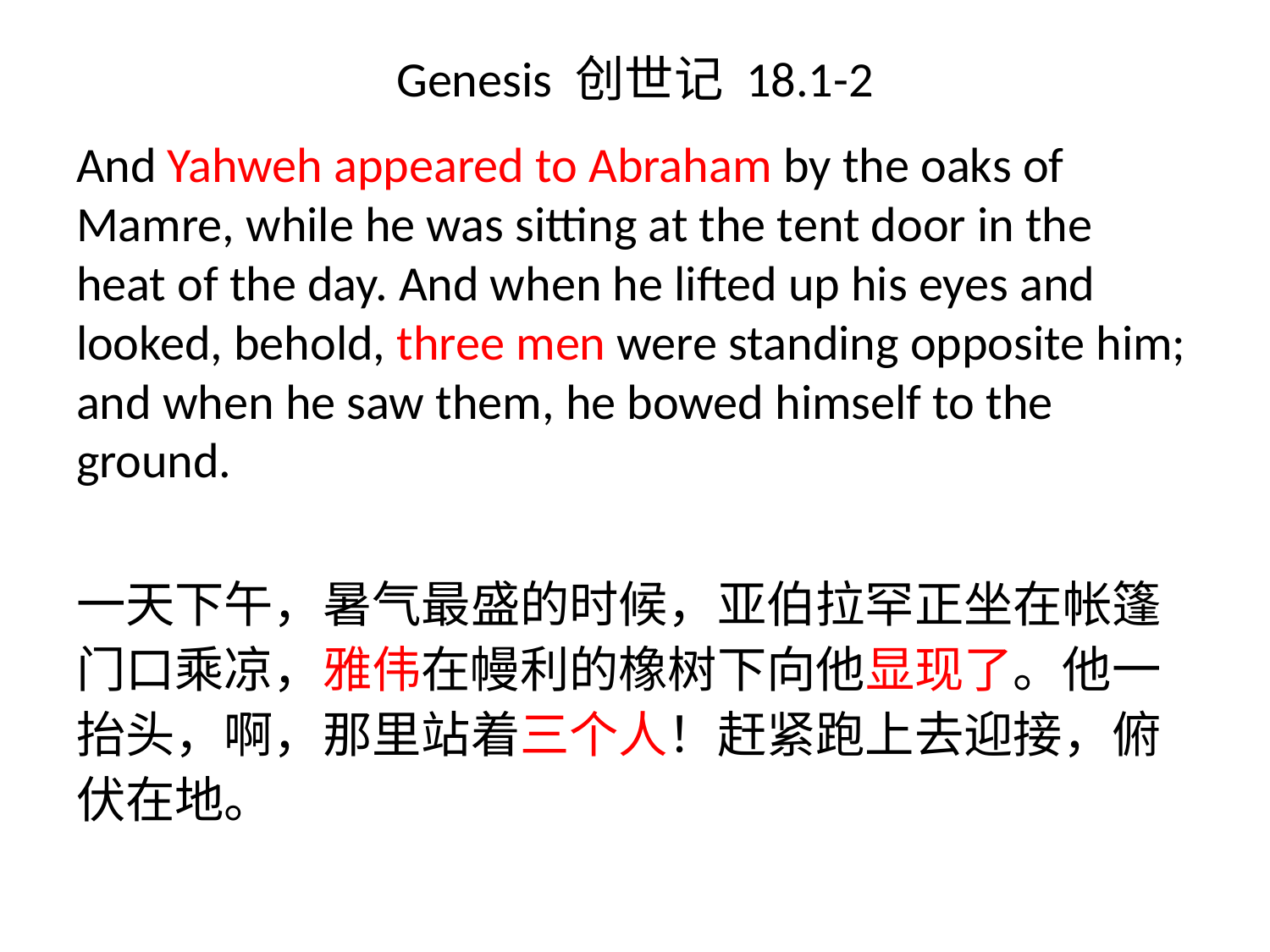

# Genesis 创世记 18.1-2
And Yahweh appeared to Abraham by the oaks of Mamre, while he was sitting at the tent door in the heat of the day. And when he lifted up his eyes and looked, behold, three men were standing opposite him; and when he saw them, he bowed himself to the ground.

一天下午，暑气最盛的时候，亚伯拉罕正坐在帐篷门口乘凉，雅伟在幔利的橡树下向他显现了。他一抬头，啊，那里站着三个人！赶紧跑上去迎接，俯伏在地。